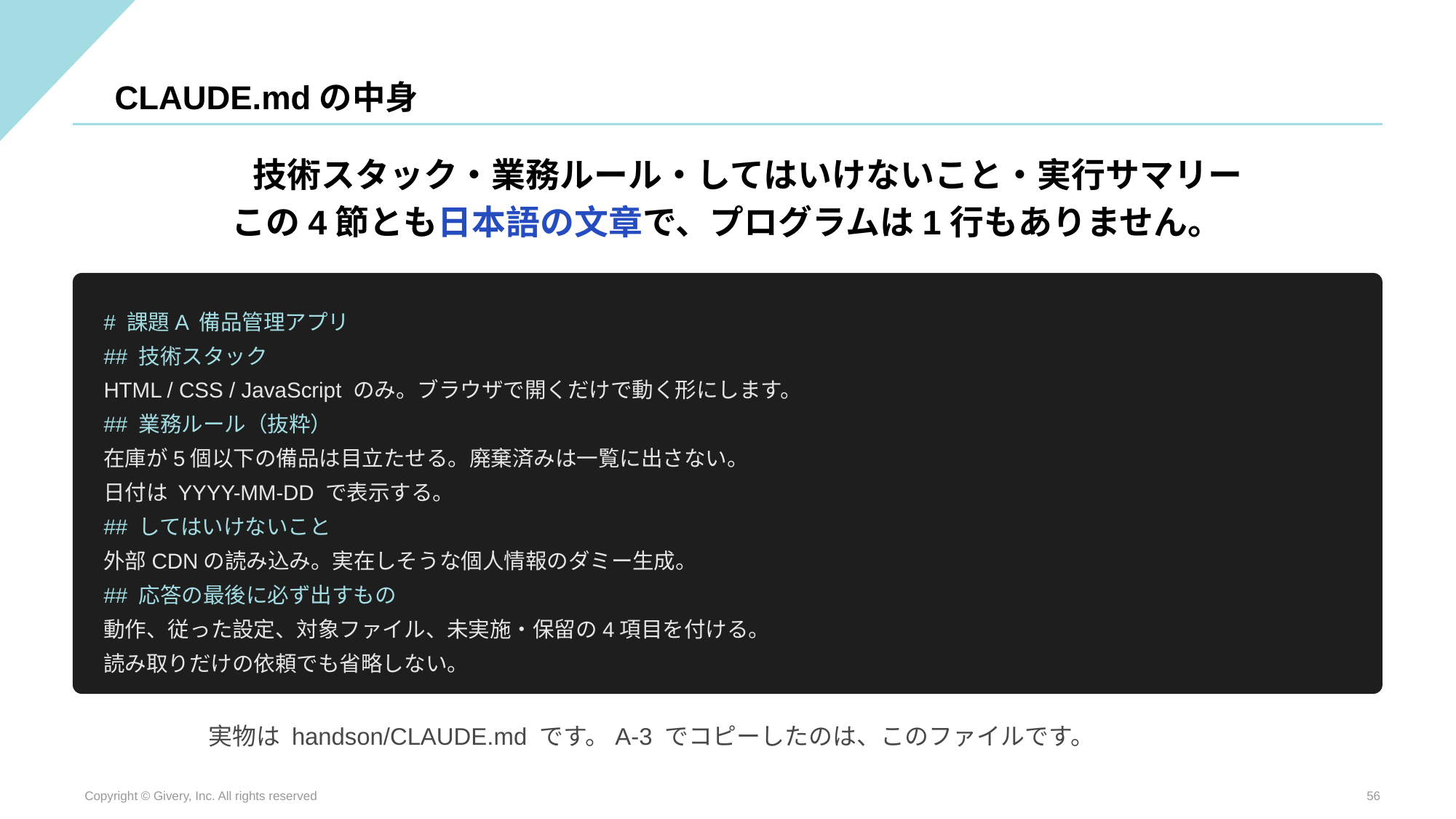

CLAUDE.mdの中身

技術スタック・業務ルール・してはいけないこと・実行サマリー
この4節とも日本語の文章で、プログラムは1行もありません。

# 課題A 備品管理アプリ
## 技術スタック
HTML / CSS / JavaScript のみ。ブラウザで開くだけで動く形にします。
## 業務ルール（抜粋）
在庫が5個以下の備品は目立たせる。廃棄済みは一覧に出さない。
日付は YYYY-MM-DD で表示する。
## してはいけないこと
外部CDNの読み込み。実在しそうな個人情報のダミー生成。
## 応答の最後に必ず出すもの
動作、従った設定、対象ファイル、未実施・保留の4項目を付ける。
読み取りだけの依頼でも省略しない。
実物は handson/CLAUDE.md です。A-3 でコピーしたのは、このファイルです。
Copyright © Givery, Inc. All rights reserved
56